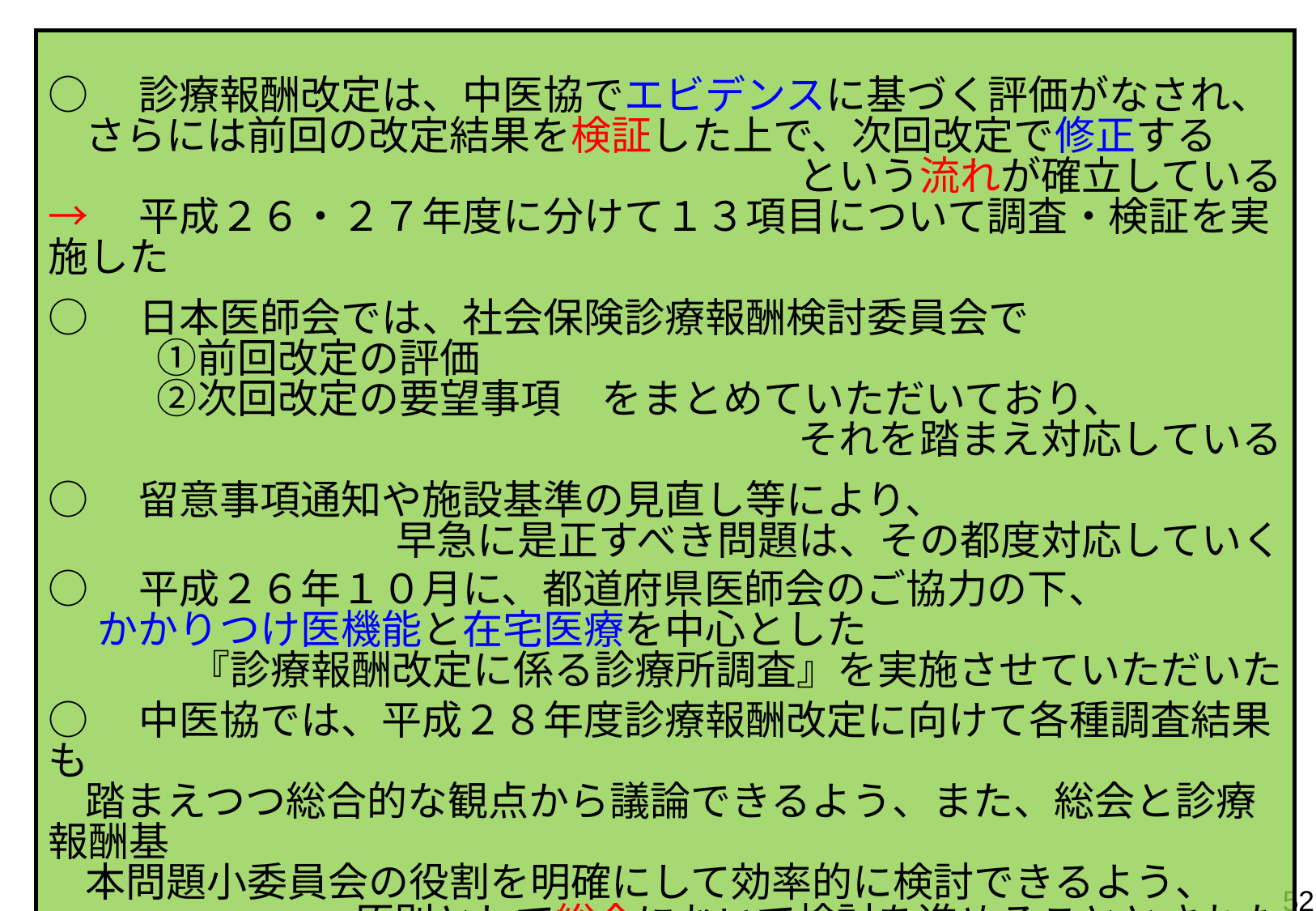

○　診療報酬改定は、中医協でエビデンスに基づく評価がなされ、
   さらには前回の改定結果を検証した上で、次回改定で修正する
   という流れが確立している
→　平成２６・２７年度に分けて１３項目について調査・検証を実施した
○　日本医師会では、社会保険診療報酬検討委員会で
　　   ①前回改定の評価
　　   ②次回改定の要望事項　をまとめていただいており、
それを踏まえ対応している
○　留意事項通知や施設基準の見直し等により、
　 早急に是正すべき問題は、その都度対応していく
○　平成２６年１０月に、都道府県医師会のご協力の下、
　 かかりつけ医機能と在宅医療を中心とした
『診療報酬改定に係る診療所調査』を実施させていただいた
○　中医協では、平成２８年度診療報酬改定に向けて各種調査結果も
   踏まえつつ総合的な観点から議論できるよう、また、総会と診療報酬基
   本問題小委員会の役割を明確にして効率的に検討できるよう、
   原則として総会において検討を進めることとされた